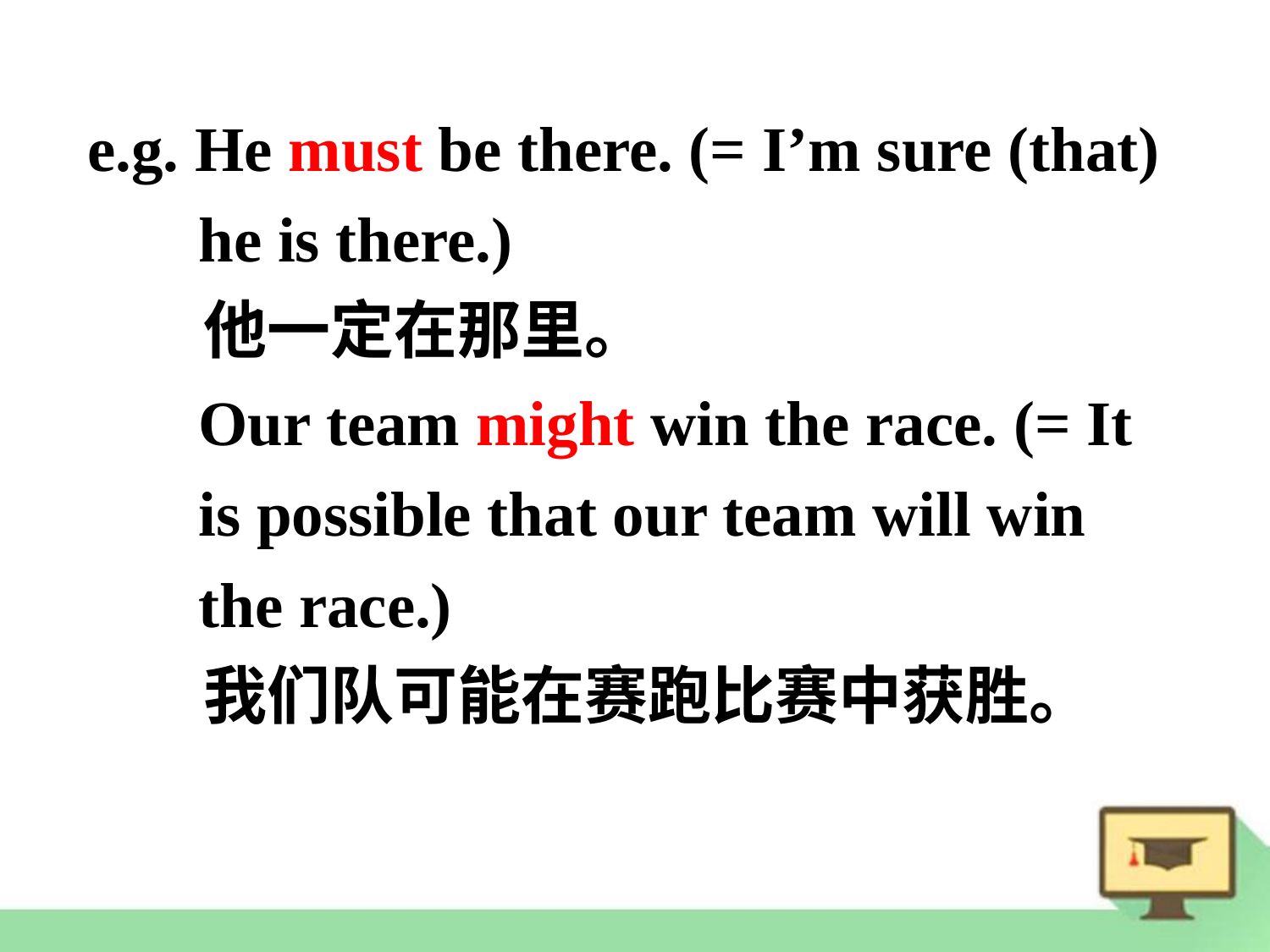

e.g. He must be there. (= I’m sure (that)
       he is there.)
       他一定在那里。
       Our team might win the race. (= It
       is possible that our team will win
       the race.)
       我们队可能在赛跑比赛中获胜。